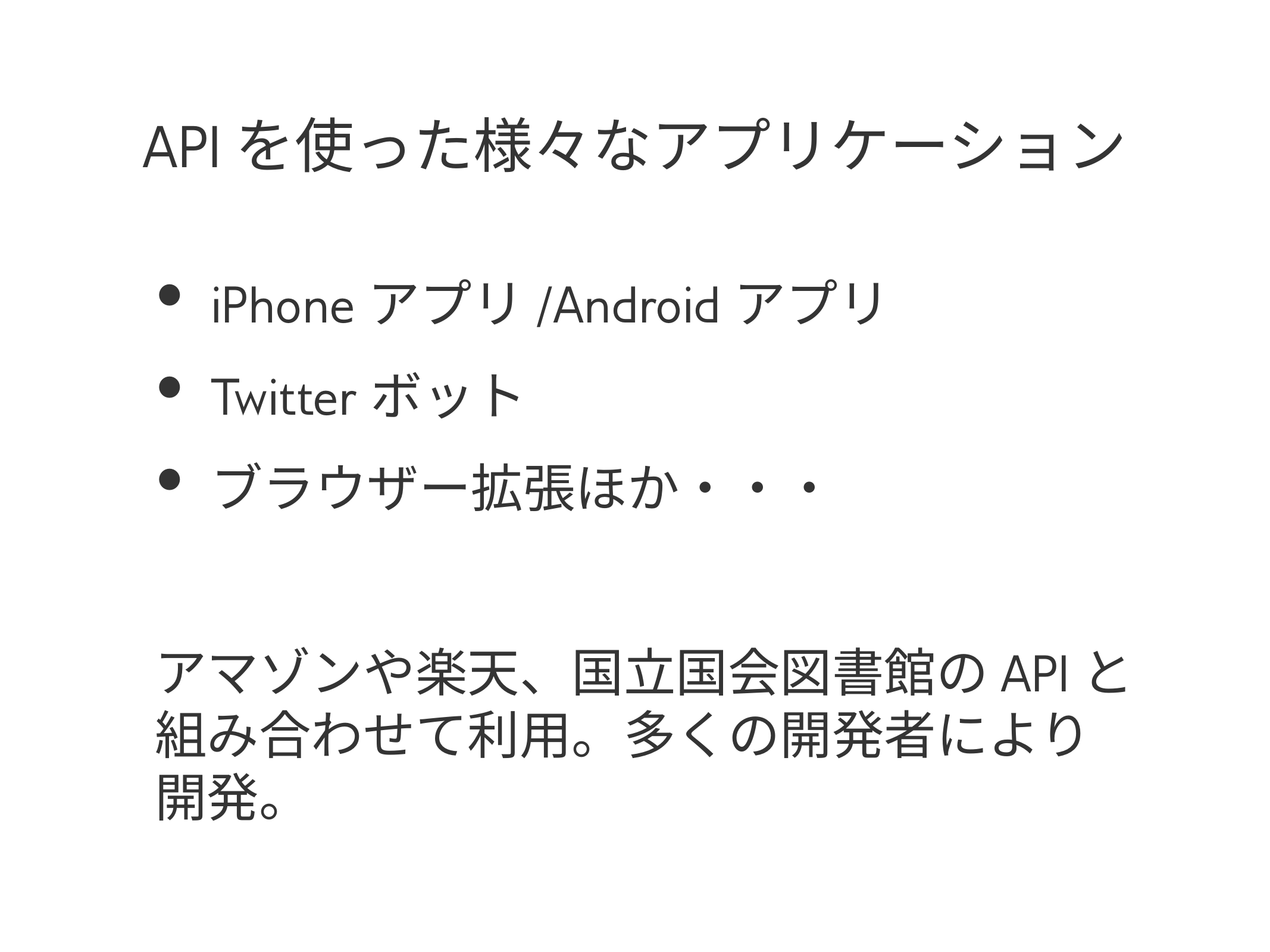

# APIを使った様々なアプリケーション
iPhoneアプリ/Androidアプリ
Twitterボット
ブラウザー拡張ほか・・・

アマゾンや楽天、国立国会図書館のAPIと組み合わせて利用。多くの開発者により開発。